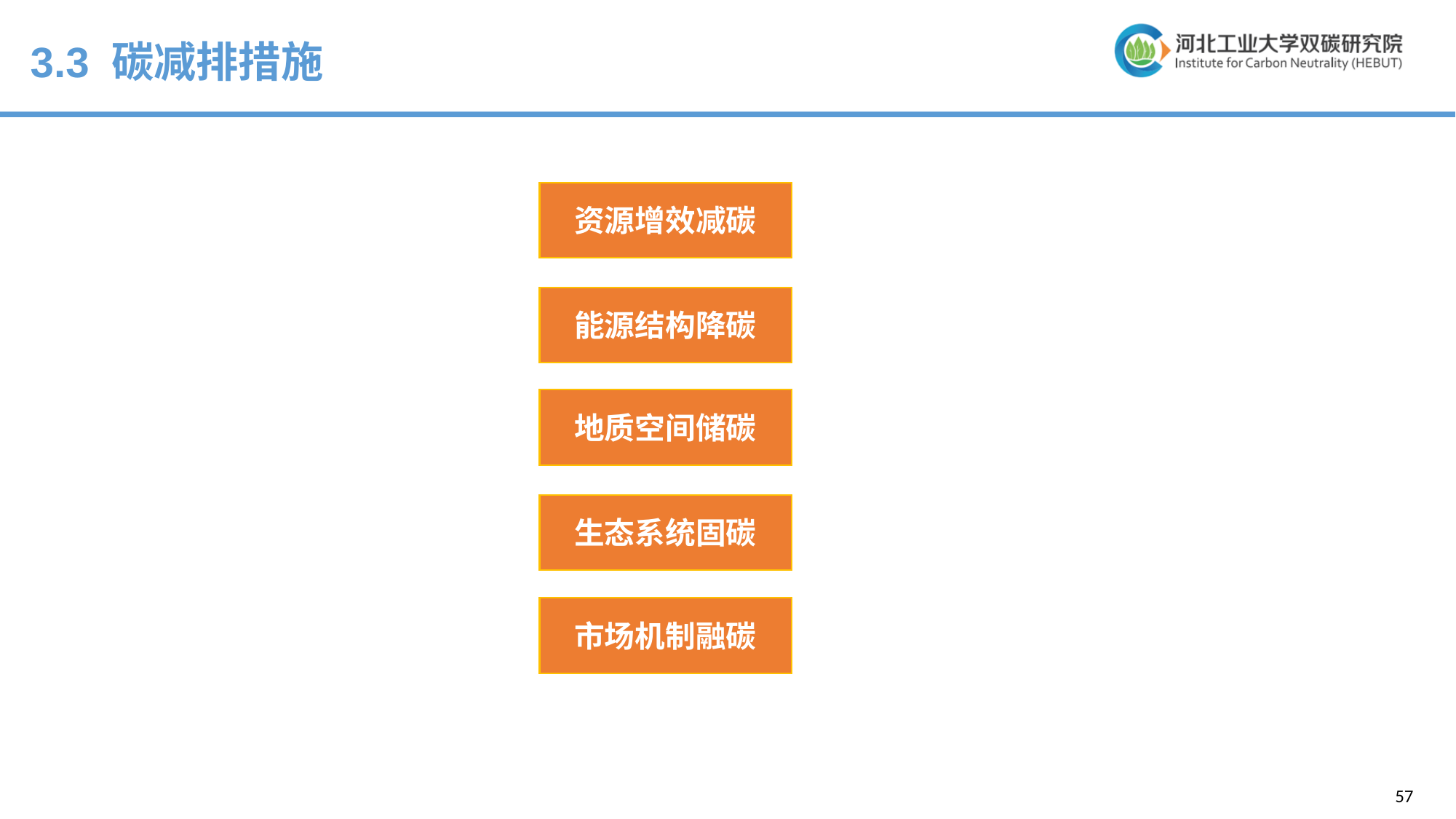

3.3 碳减排措施

资源增效减碳

能源结构降碳

地质空间储碳

生态系统固碳

市场机制融碳
57